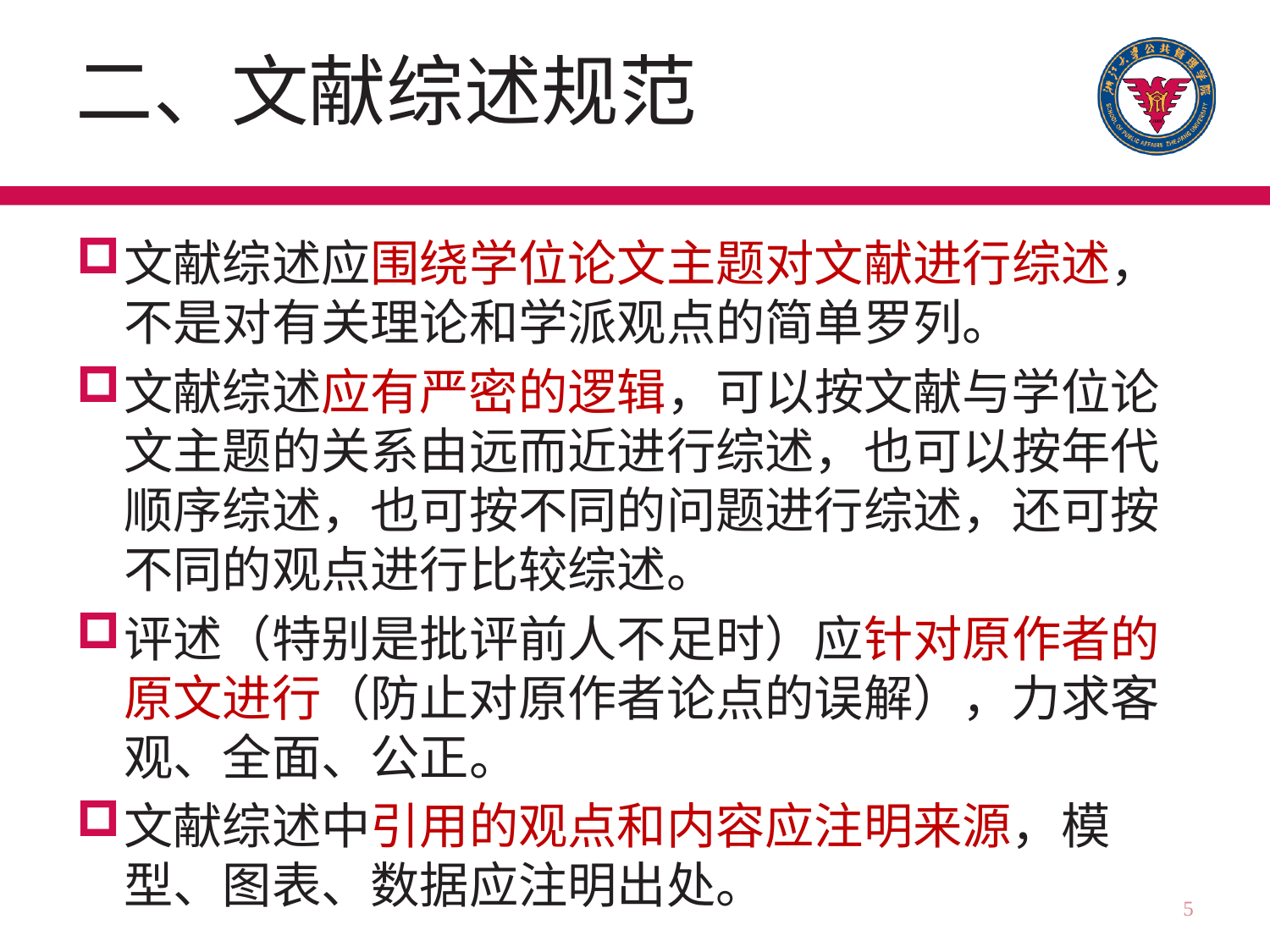

# 二、文献综述规范
文献综述应围绕学位论文主题对文献进行综述，不是对有关理论和学派观点的简单罗列。
文献综述应有严密的逻辑，可以按文献与学位论文主题的关系由远而近进行综述，也可以按年代顺序综述，也可按不同的问题进行综述，还可按不同的观点进行比较综述。
评述（特别是批评前人不足时）应针对原作者的原文进行（防止对原作者论点的误解），力求客观、全面、公正。
文献综述中引用的观点和内容应注明来源，模型、图表、数据应注明出处。

5